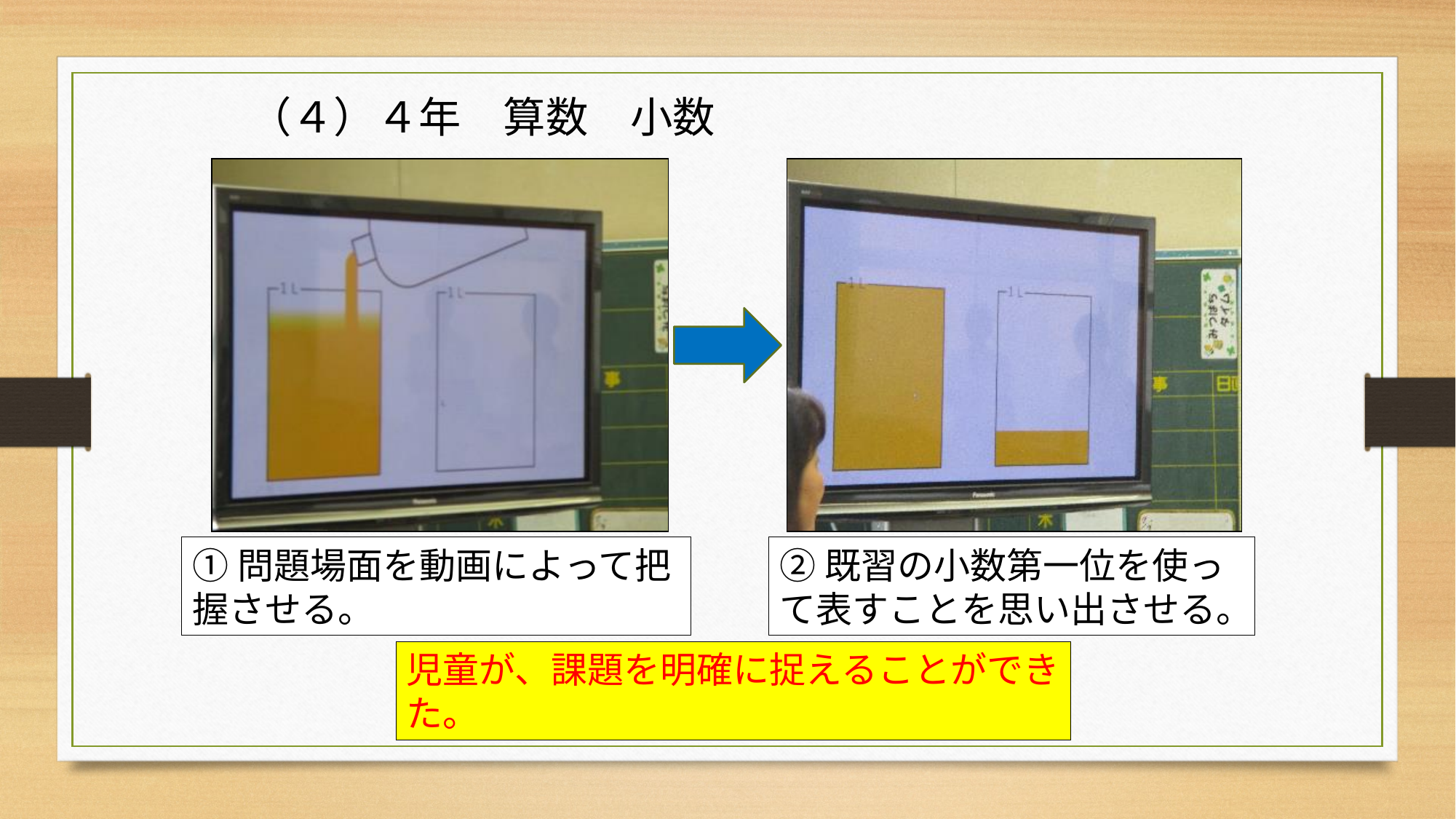

（４）４年　算数　小数

②既習の小数第一位を使って表すことを思い出させる。
①問題場面を動画によって把握させる。
児童が、課題を明確に捉えることができた。